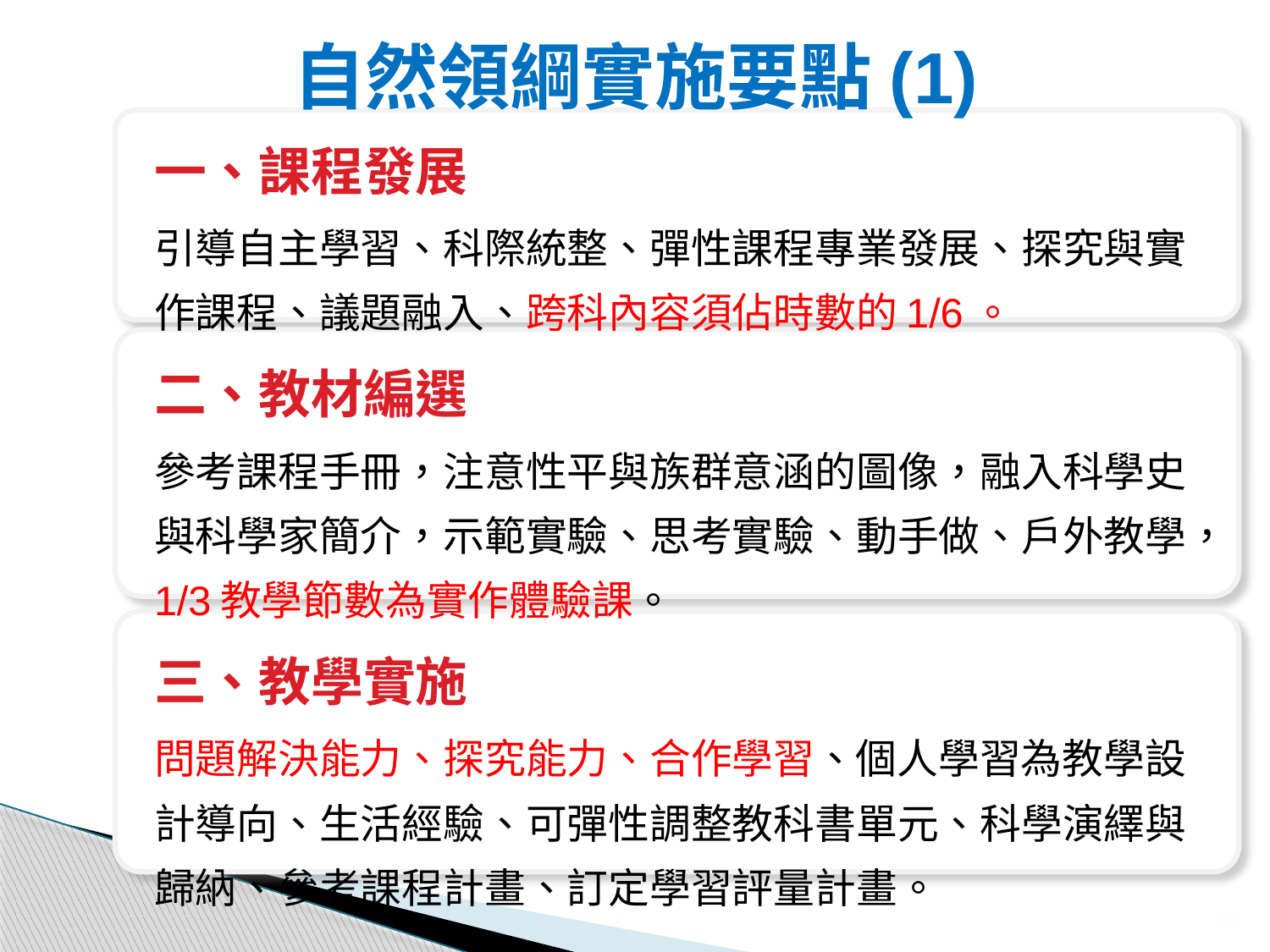

# 自然領綱實施要點(1)

一、課程發展
引導自主學習、科際統整、彈性課程專業發展、探究與實作課程、議題融入、跨科內容須佔時數的1/6。
二、教材編選
參考課程手冊，注意性平與族群意涵的圖像，融入科學史與科學家簡介，示範實驗、思考實驗、動手做、戶外教學，1/3教學節數為實作體驗課。
三、教學實施
問題解決能力、探究能力、合作學習、個人學習為教學設計導向、生活經驗、可彈性調整教科書單元、科學演繹與歸納、參考課程計畫、訂定學習評量計畫。

42